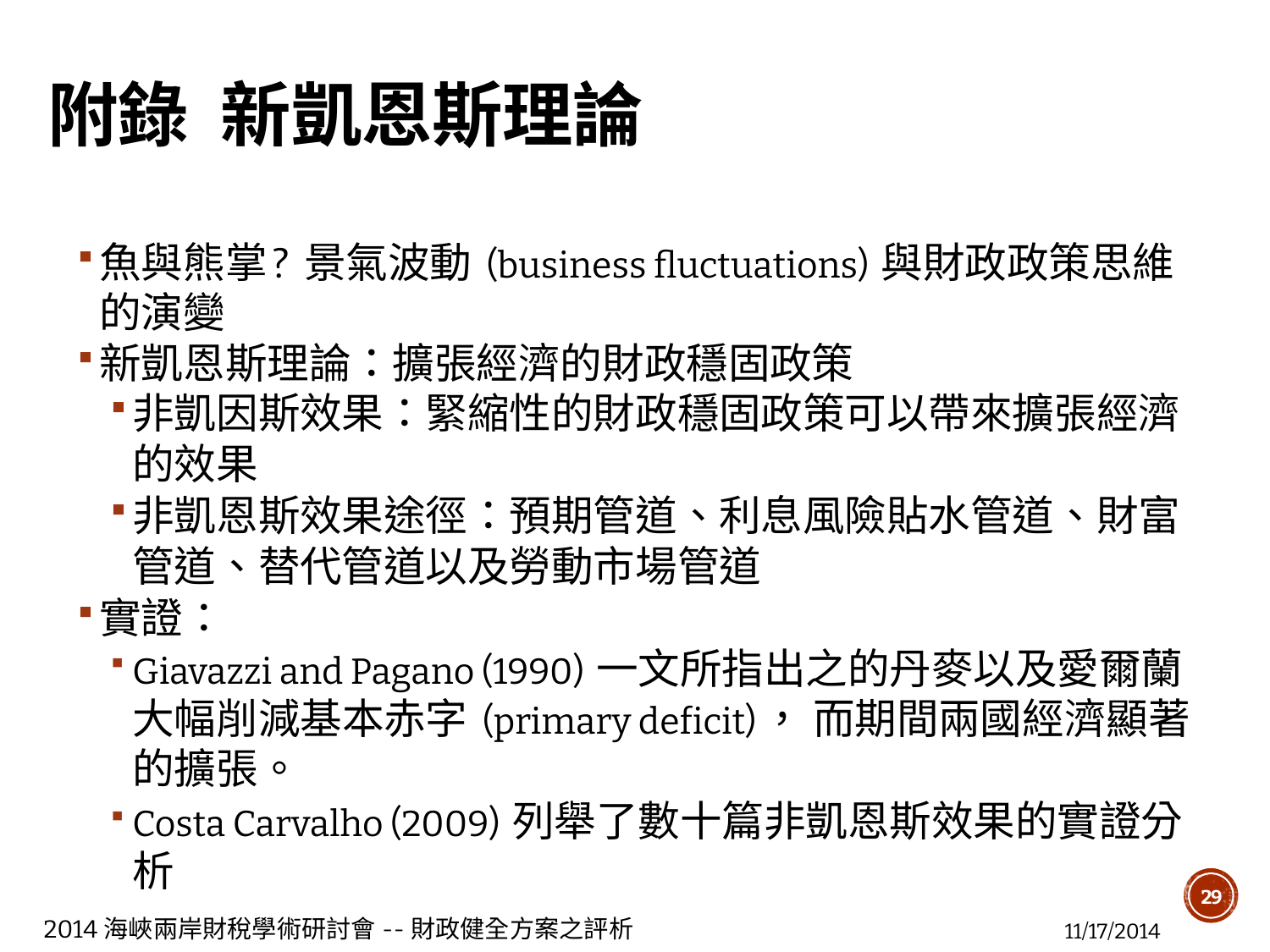

# 附錄  新凱恩斯理論
魚與熊掌? 景氣波動 (business fluctuations) 與財政政策思維的演變
新凱恩斯理論：擴張經濟的財政穩固政策
非凱因斯效果：緊縮性的財政穩固政策可以帶來擴張經濟的效果
非凱恩斯效果途徑：預期管道、利息風險貼水管道、財富管道、替代管道以及勞動市場管道
實證：
Giavazzi and Pagano (1990) 一文所指出之的丹麥以及愛爾蘭大幅削減基本赤字 (primary deficit)， 而期間兩國經濟顯著的擴張。
Costa Carvalho (2009) 列舉了數十篇非凱恩斯效果的實證分析

29
2014海峽兩岸財稅學術研討會--財政健全方案之評析
11/17/2014